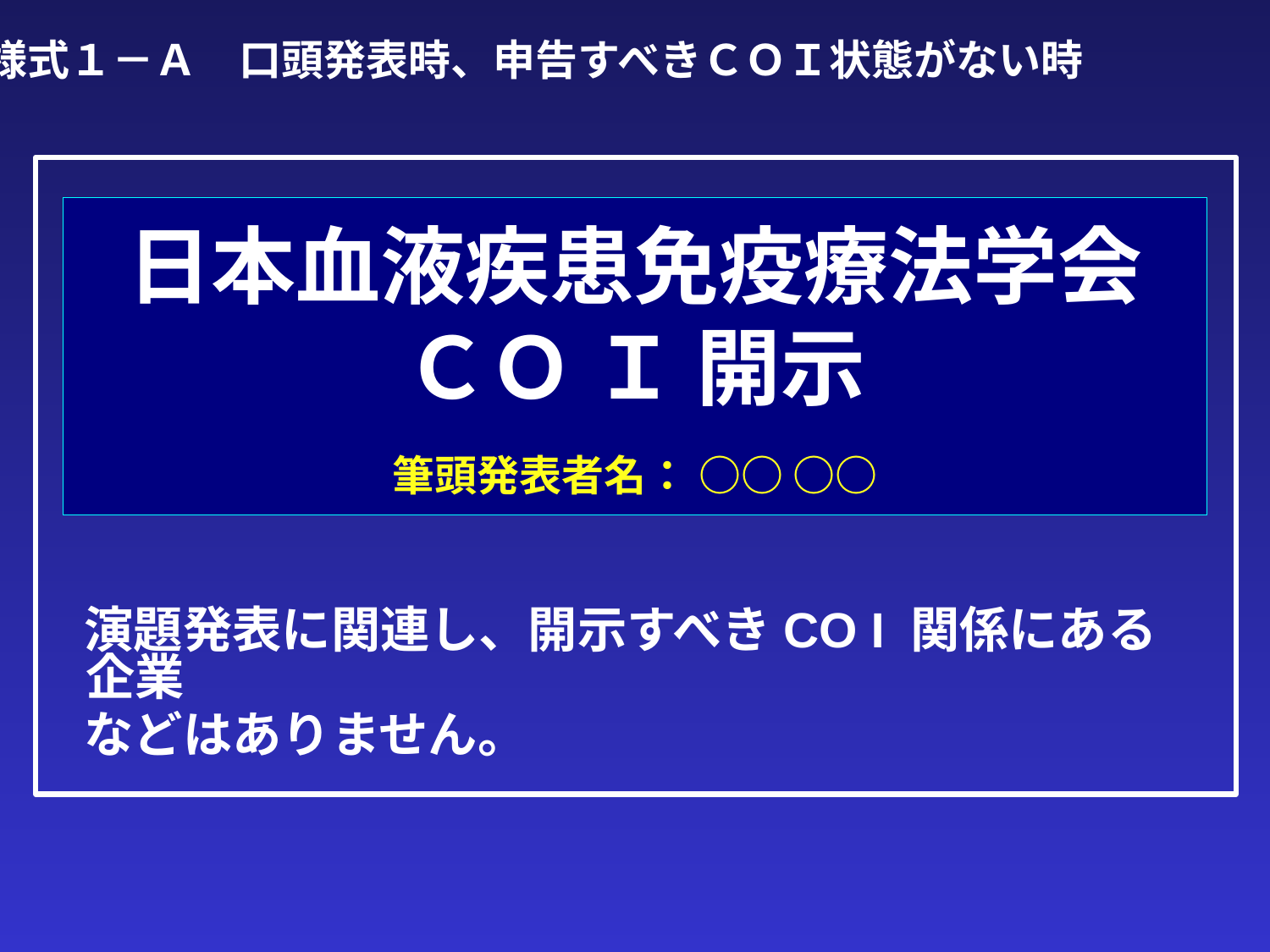

様式１－Ａ　口頭発表時、申告すべきＣＯＩ状態がない時

# 日本血液疾患免疫療法学会 ＣＯ Ｉ 開示 　 筆頭発表者名： ○○ ○○

演題発表に関連し、開示すべきCO I 関係にある企業
などはありません。